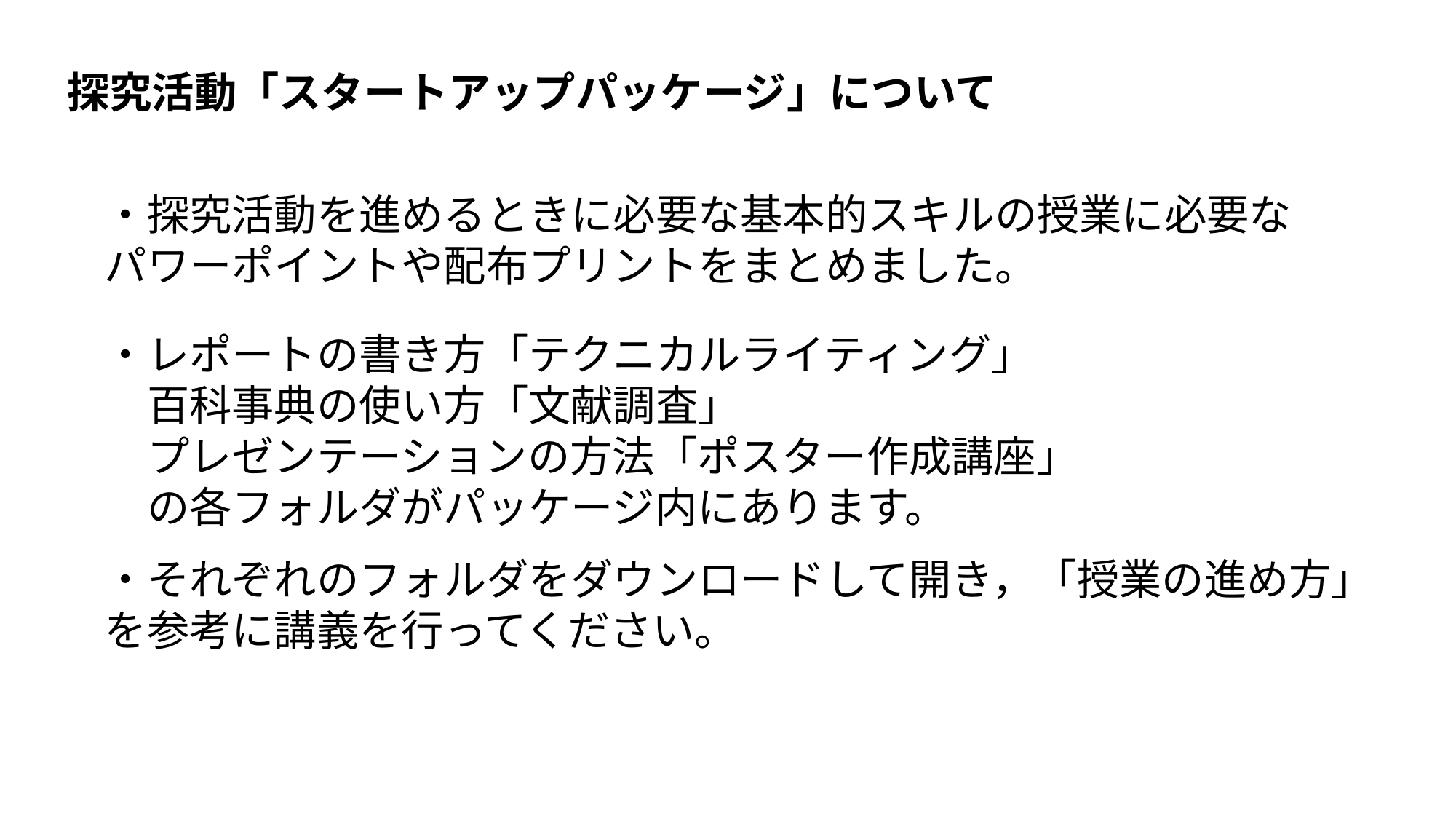

探究活動「スタートアップパッケージ」について
・探究活動を進めるときに必要な基本的スキルの授業に必要なパワーポイントや配布プリントをまとめました。
・レポートの書き方「テクニカルライティング」
　百科事典の使い方「文献調査」
　プレゼンテーションの方法「ポスター作成講座」
　の各フォルダがパッケージ内にあります。
・それぞれのフォルダをダウンロードして開き，「授業の進め方」
を参考に講義を行ってください。